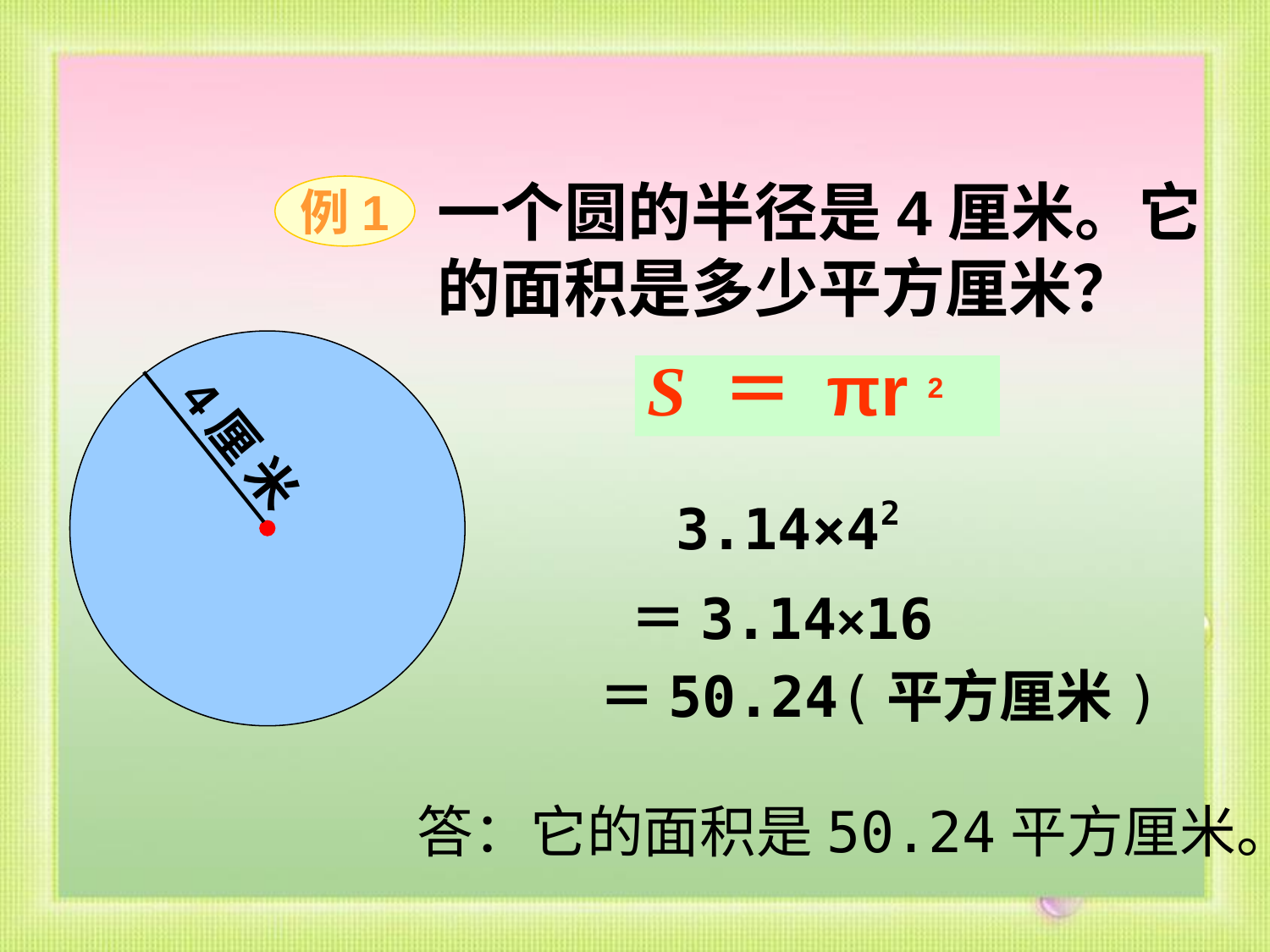

一个圆的半径是4厘米。它的面积是多少平方厘米？
例1

4厘 米
S ＝ πr 2
3.14×42
＝3.14×16
             ＝50.24(平方厘米)

答：它的面积是50.24平方厘米。